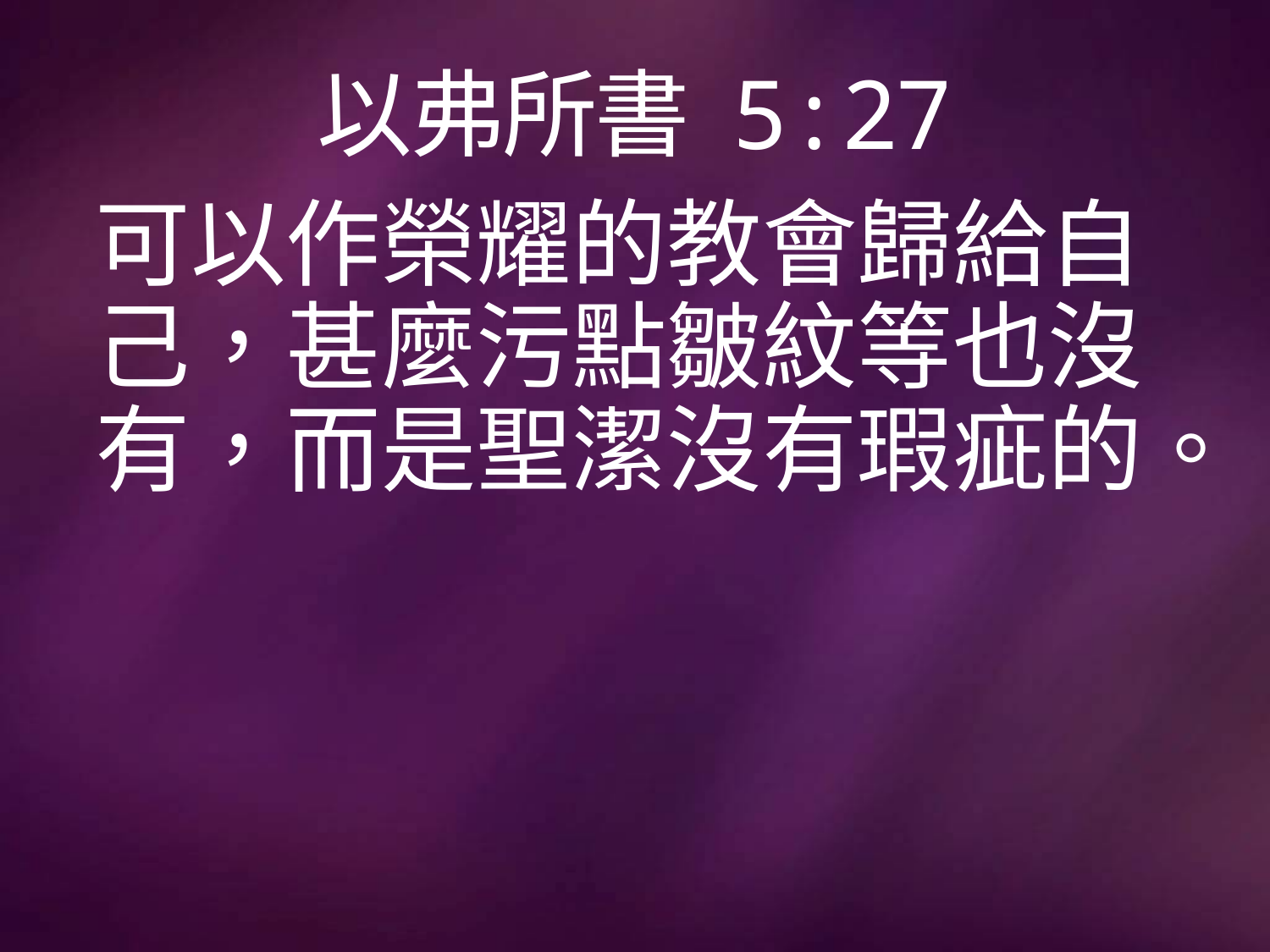

# 以弗所書 5:27
可以作榮耀的教會歸給自己，甚麼污點皺紋等也沒有，而是聖潔沒有瑕疵的。